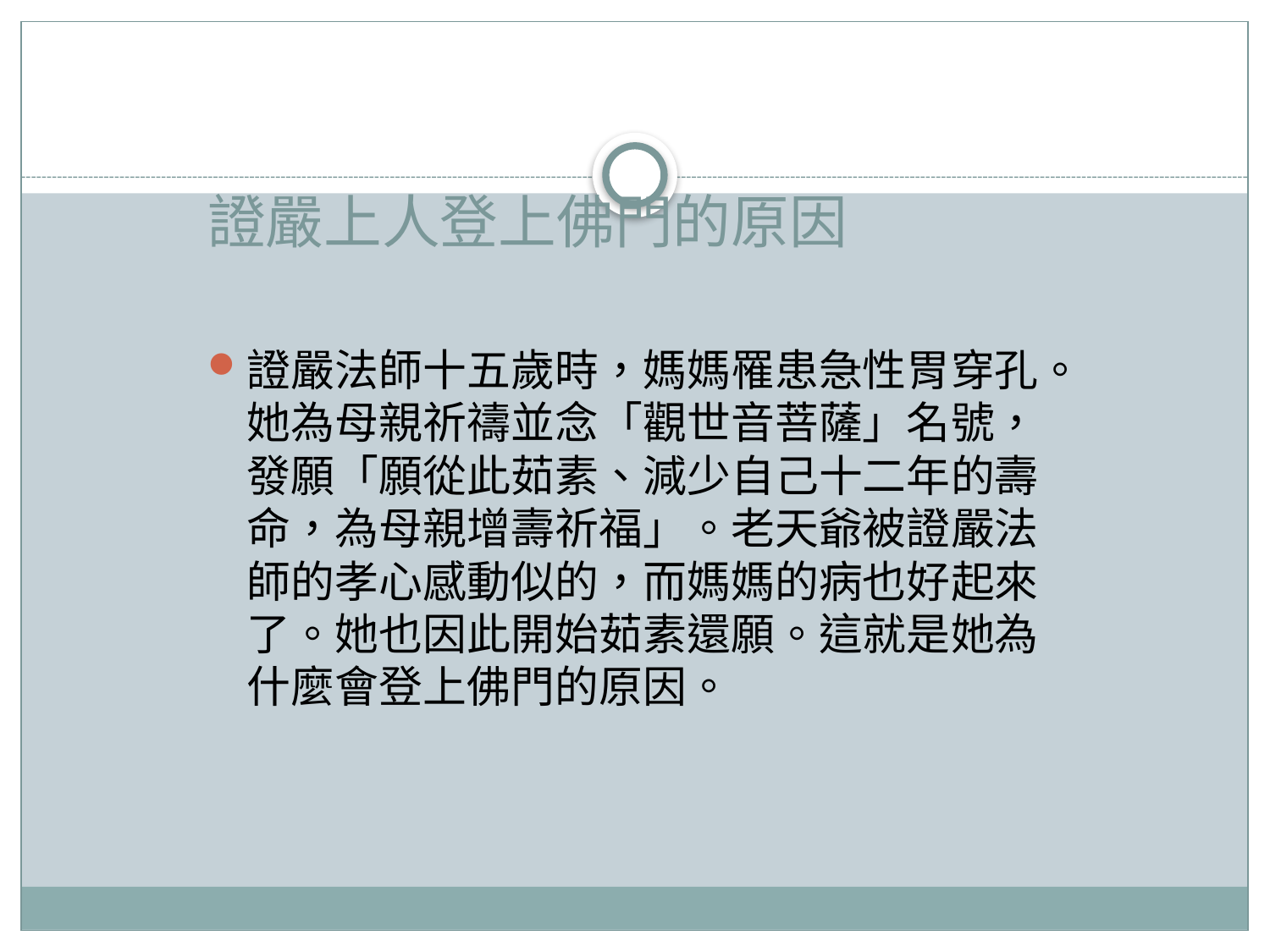

# 證嚴上人登上佛門的原因
證嚴法師十五歲時，媽媽罹患急性胃穿孔。她為母親祈禱並念「觀世音菩薩」名號，發願「願從此茹素、減少自己十二年的壽命，為母親增壽祈福」。老天爺被證嚴法師的孝心感動似的，而媽媽的病也好起來了。她也因此開始茹素還願。這就是她為什麼會登上佛門的原因。